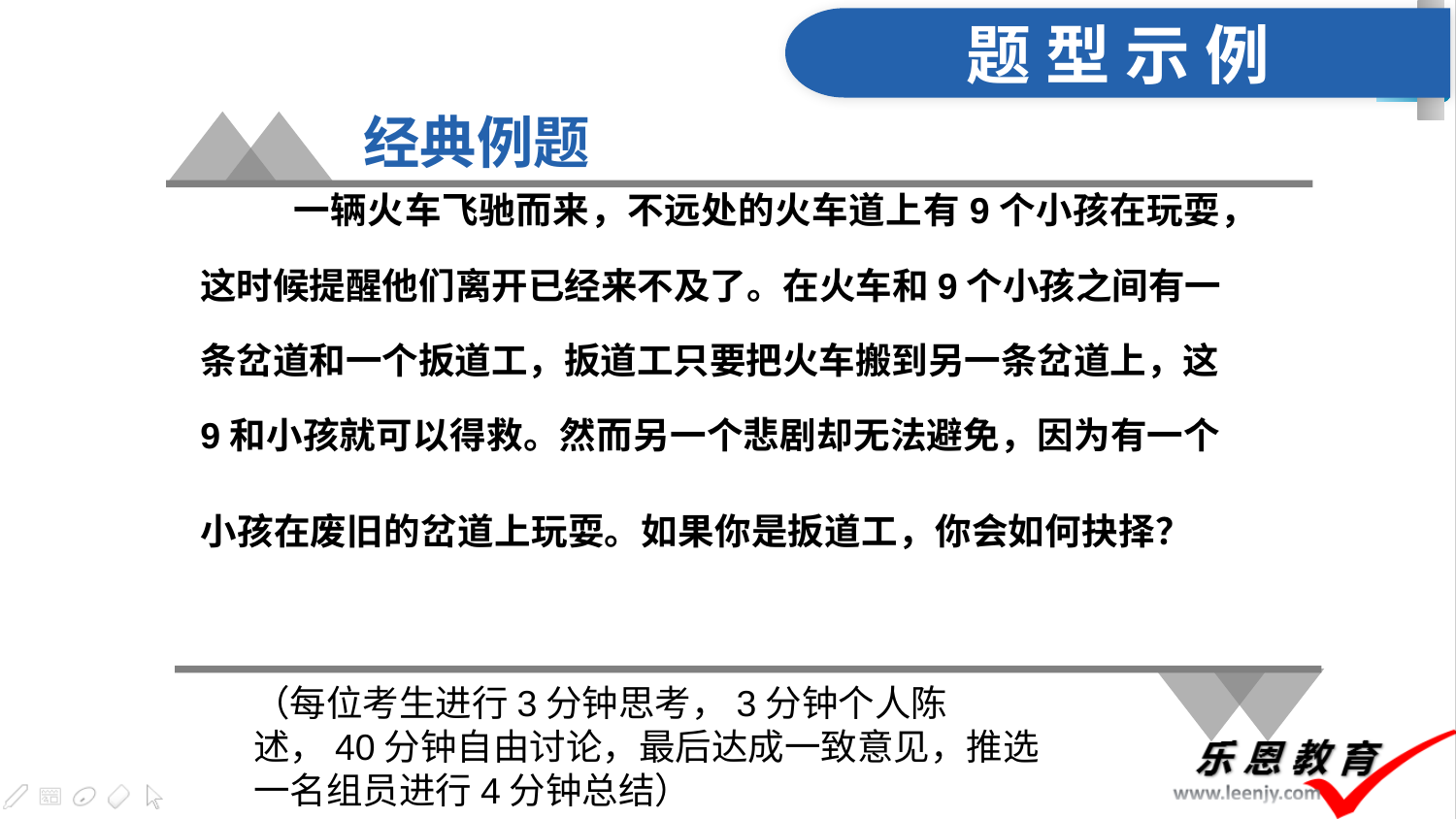

题 型 示 例

经典例题

       一辆火车飞驰而来，不远处的火车道上有9个小孩在玩耍，这时候提醒他们离开已经来不及了。在火车和9个小孩之间有一条岔道和一个扳道工，扳道工只要把火车搬到另一条岔道上，这9和小孩就可以得救。然而另一个悲剧却无法避免，因为有一个小孩在废旧的岔道上玩耍。如果你是扳道工，你会如何抉择？

（每位考生进行3分钟思考，3分钟个人陈述，40分钟自由讨论，最后达成一致意见，推选一名组员进行4分钟总结）